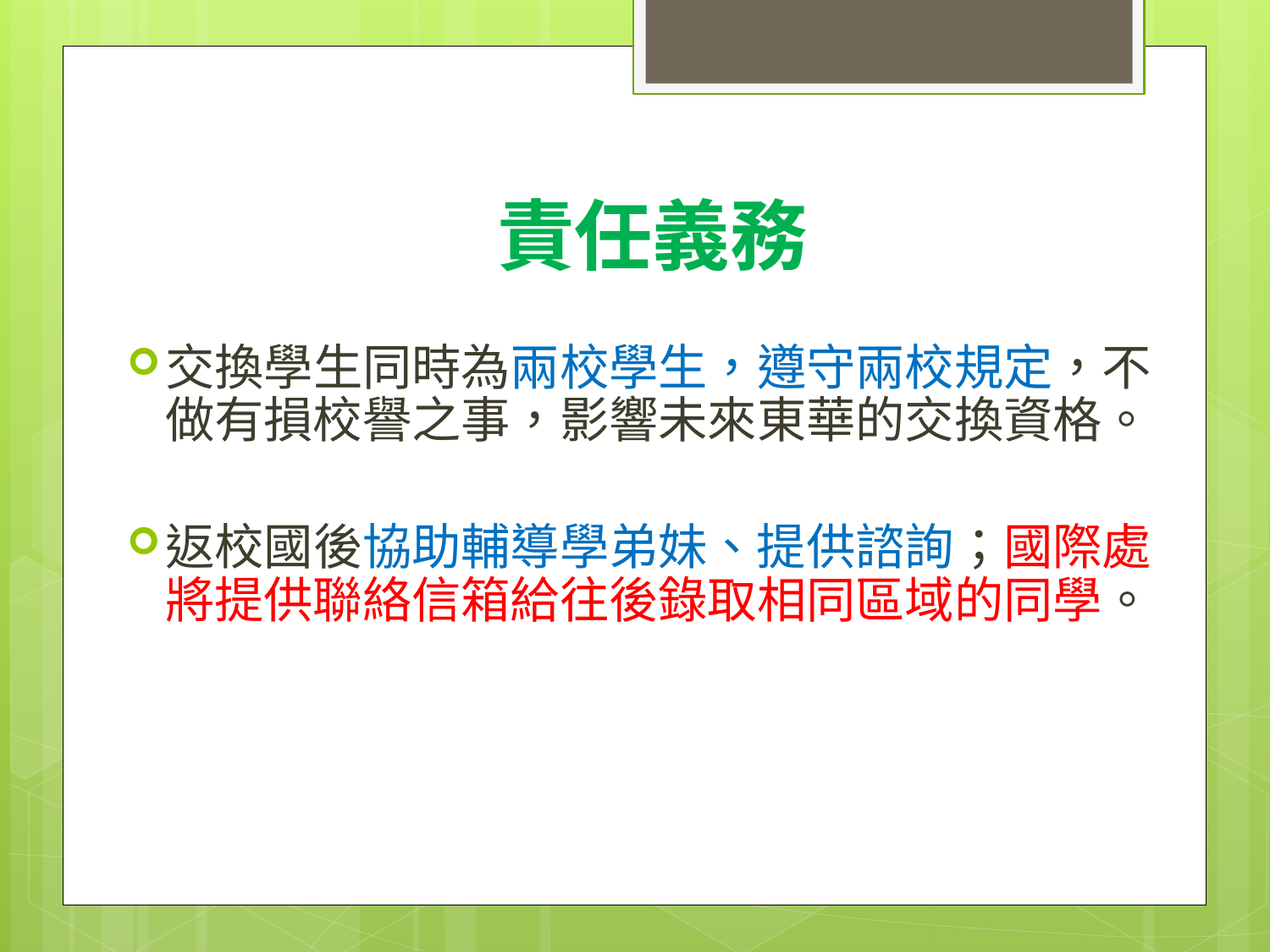

# 責任義務
交換學生同時為兩校學生，遵守兩校規定，不做有損校譽之事，影響未來東華的交換資格。

返校國後協助輔導學弟妹、提供諮詢；國際處將提供聯絡信箱給往後錄取相同區域的同學。